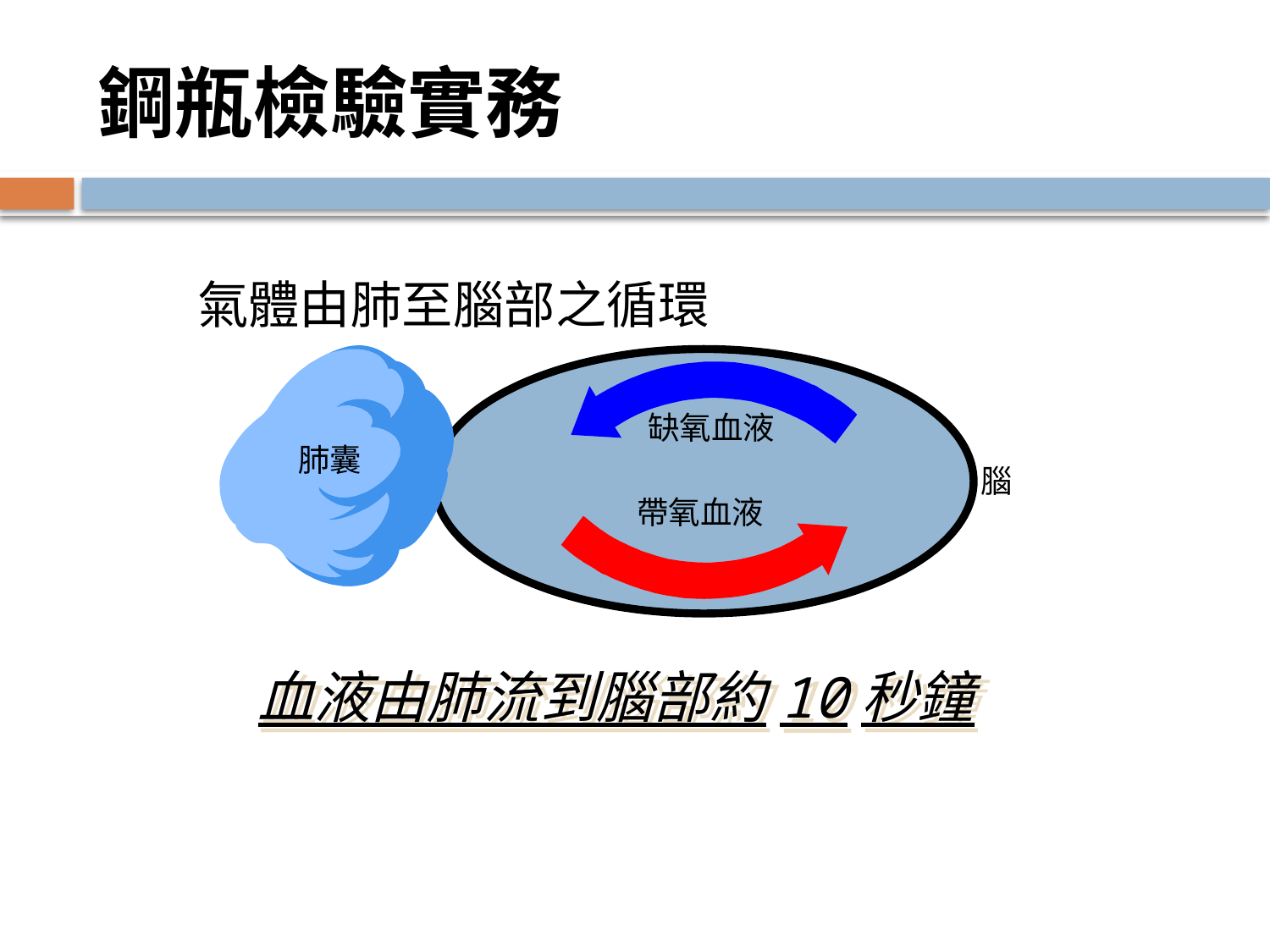

# 鋼瓶檢驗實務
氣體由肺至腦部之循環

缺氧血液

肺囊
腦
帶氧血液
血液由肺流到腦部約10秒鐘